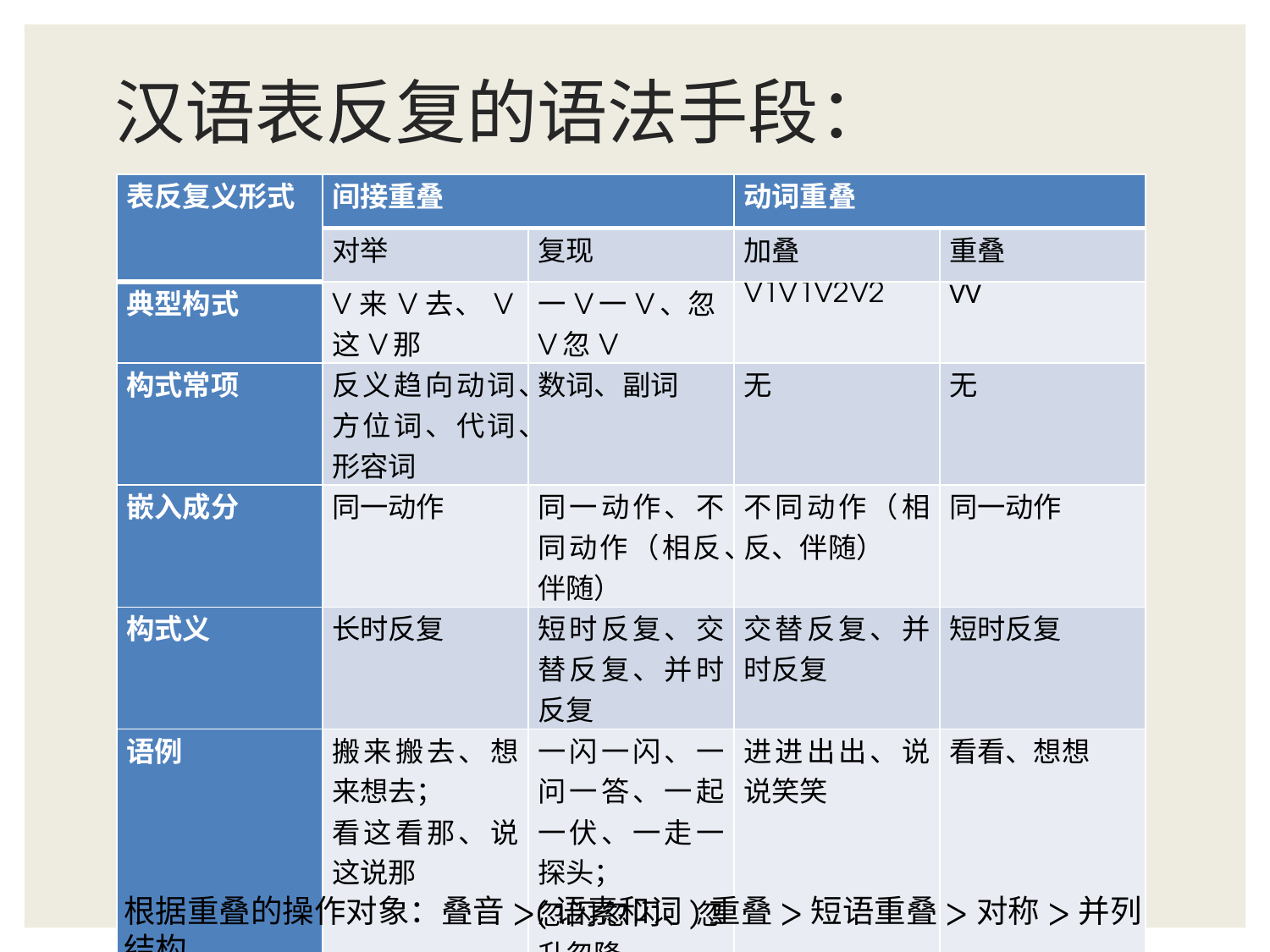

# 汉语表反复的语法手段：
| 表反复义形式 | 间接重叠 |  | 动词重叠 |  |
| --- | --- | --- | --- | --- |
|  | 对举 | 复现 | 加叠 | 重叠 |
| 典型构式 | V来V去、V这V那 | 一V一V、忽V忽V | V1V1V2V2 | VV |
| 构式常项 | 反义趋向动词、方位词、代词、形容词 | 数词、副词 | 无 | 无 |
| 嵌入成分 | 同一动作 | 同一动作、不同动作（相反、伴随） | 不同动作（相反、伴随） | 同一动作 |
| 构式义 | 长时反复 | 短时反复、交替反复、并时反复 | 交替反复、并时反复 | 短时反复 |
| 语例 | 搬来搬去、想来想去； 看这看那、说这说那 | 一闪一闪、一问一答、一起一伏、一走一探头； 忽闪忽闪、忽升忽降 | 进进出出、说说笑笑 | 看看、想想 |
根据重叠的操作对象：叠音>(语素和词)重叠>短语重叠>对称>并列结构